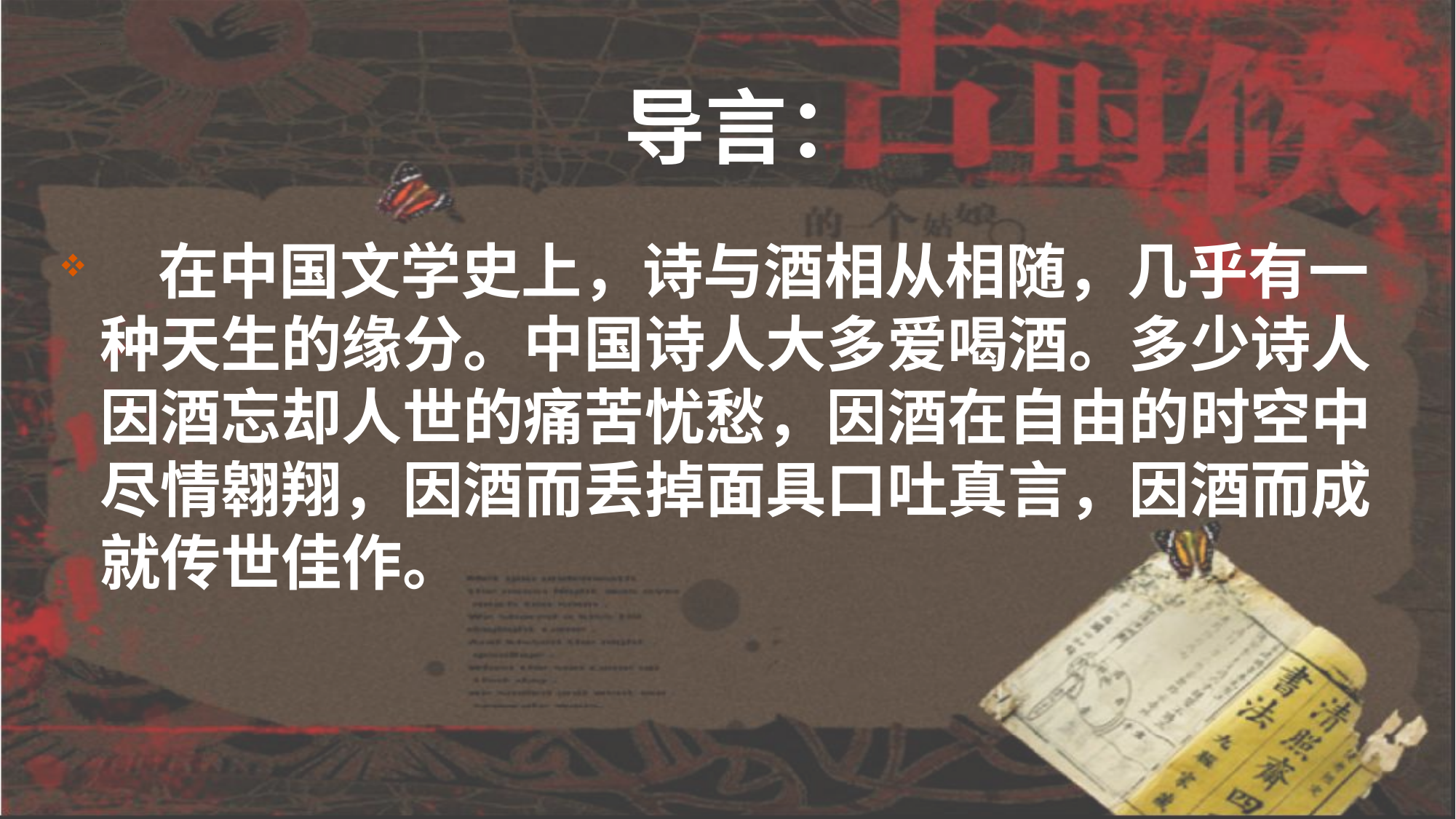

# 导言：
     在中国文学史上，诗与酒相从相随，几乎有一种天生的缘分。中国诗人大多爱喝酒。多少诗人因酒忘却人世的痛苦忧愁，因酒在自由的时空中尽情翱翔，因酒而丢掉面具口吐真言，因酒而成就传世佳作。